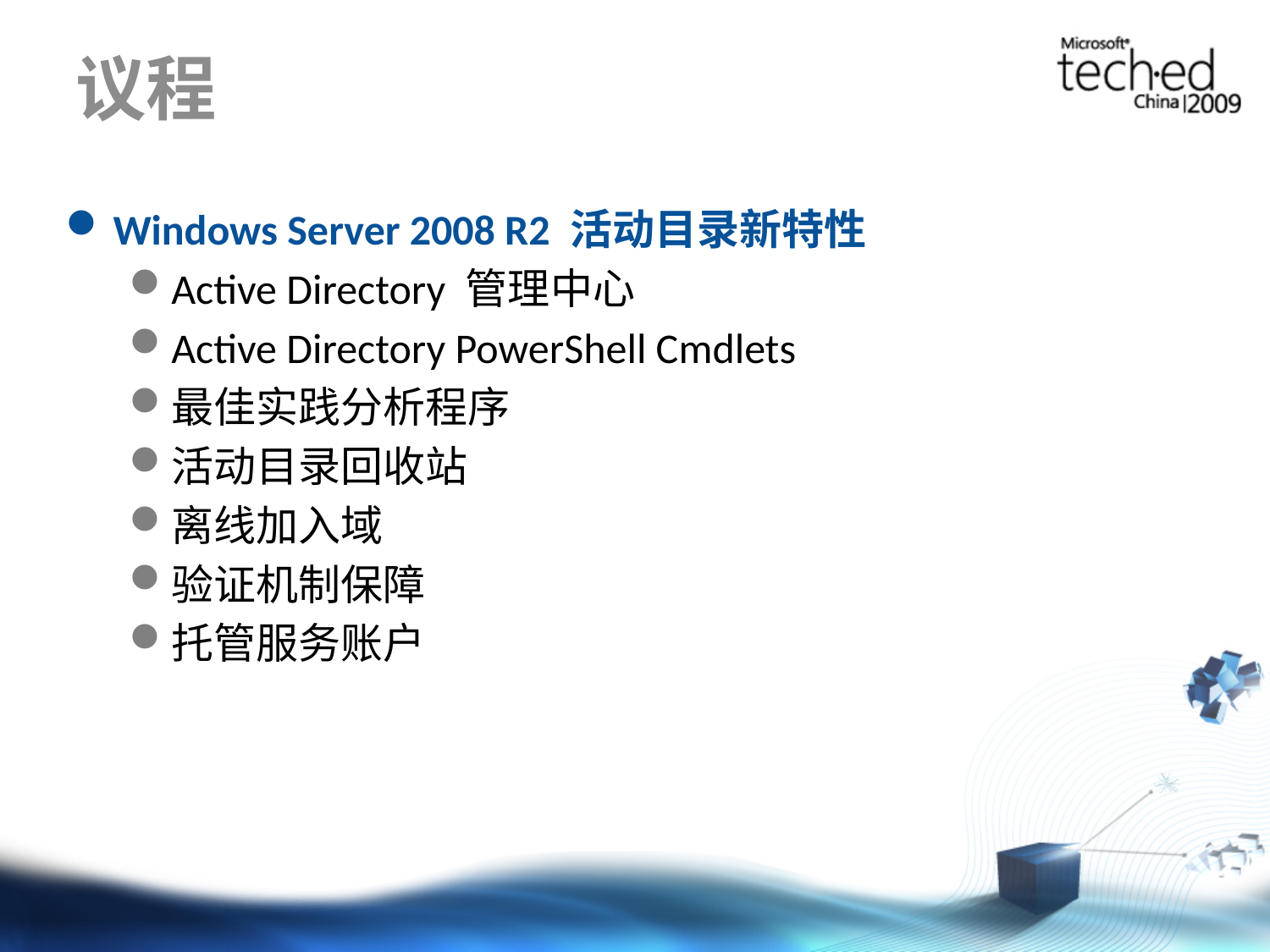

# 议程
Windows Server 2008 R2 活动目录新特性
Active Directory 管理中心
Active Directory PowerShell Cmdlets
最佳实践分析程序
活动目录回收站
离线加入域
验证机制保障
托管服务账户